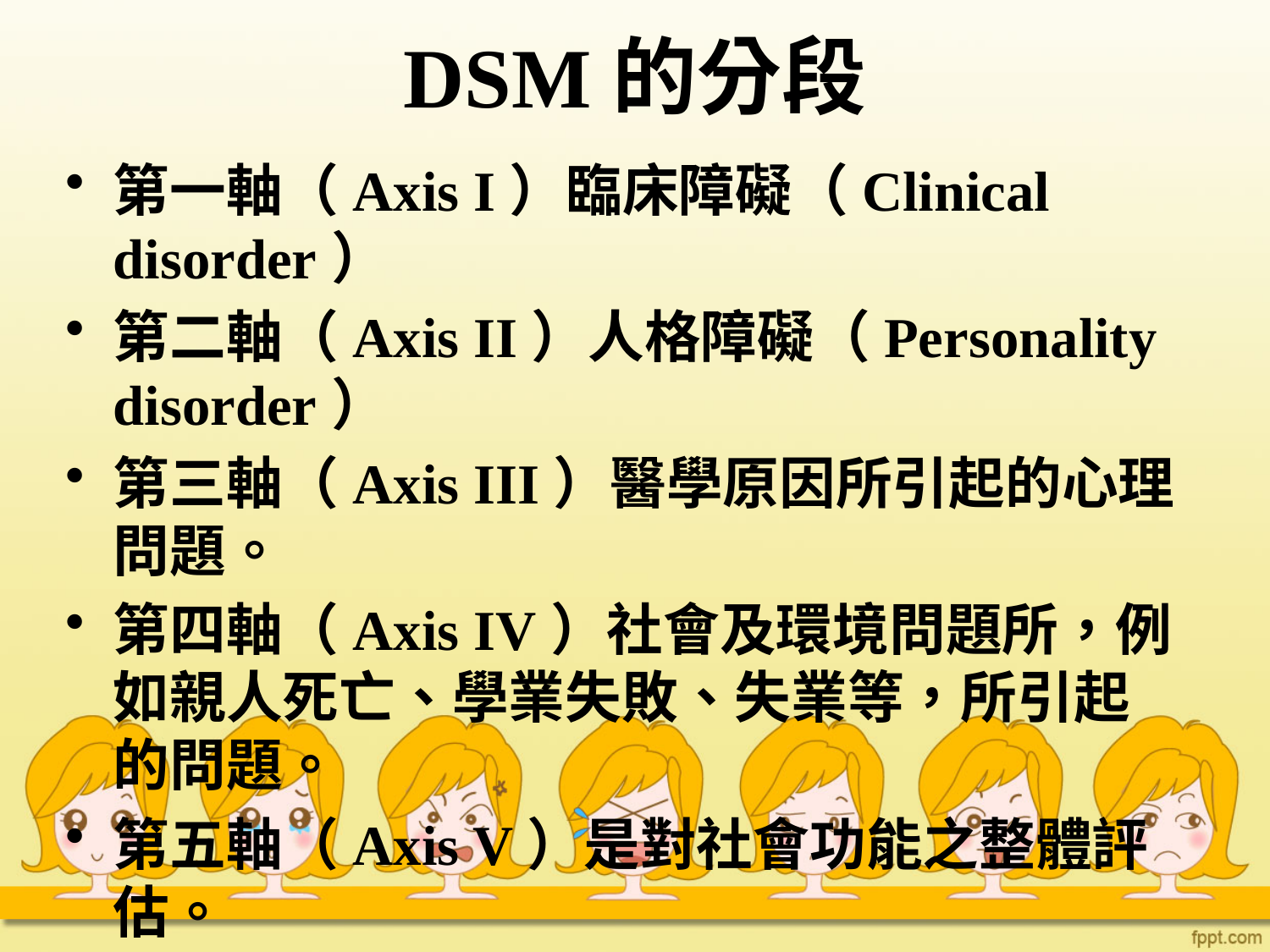

# DSM的分段
第一軸（Axis I）臨床障礙（Clinical disorder）
第二軸（Axis II）人格障礙（Personality disorder）
第三軸（Axis III）醫學原因所引起的心理問題。
第四軸（Axis IV）社會及環境問題所，例如親人死亡、學業失敗、失業等，所引起的問題。
第五軸（Axis V）是對社會功能之整體評估。